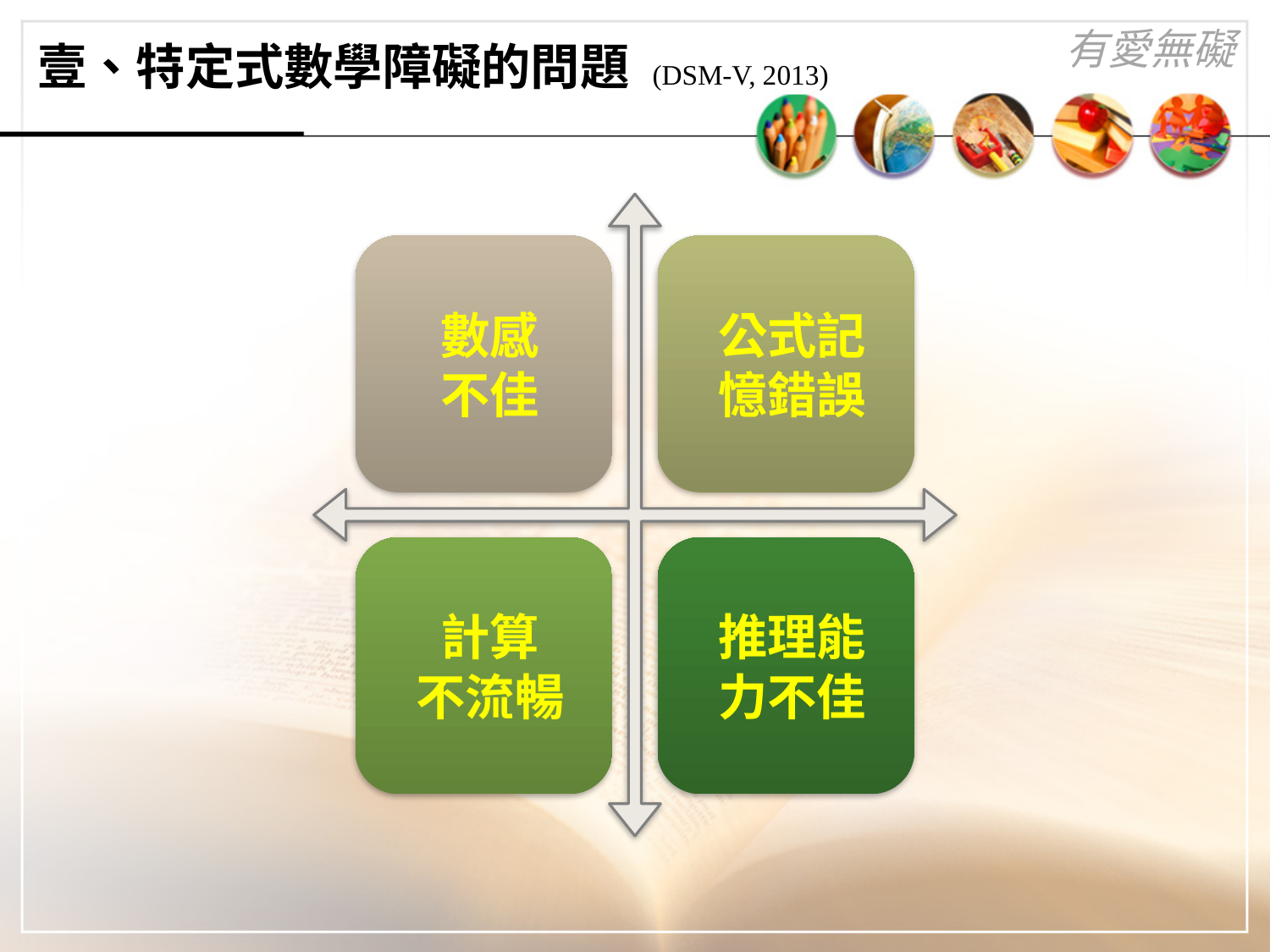

# 壹、特定式數學障礙的問題 (DSM-V, 2013)
數感
不佳
公式記憶錯誤
計算
不流暢
推理能力不佳